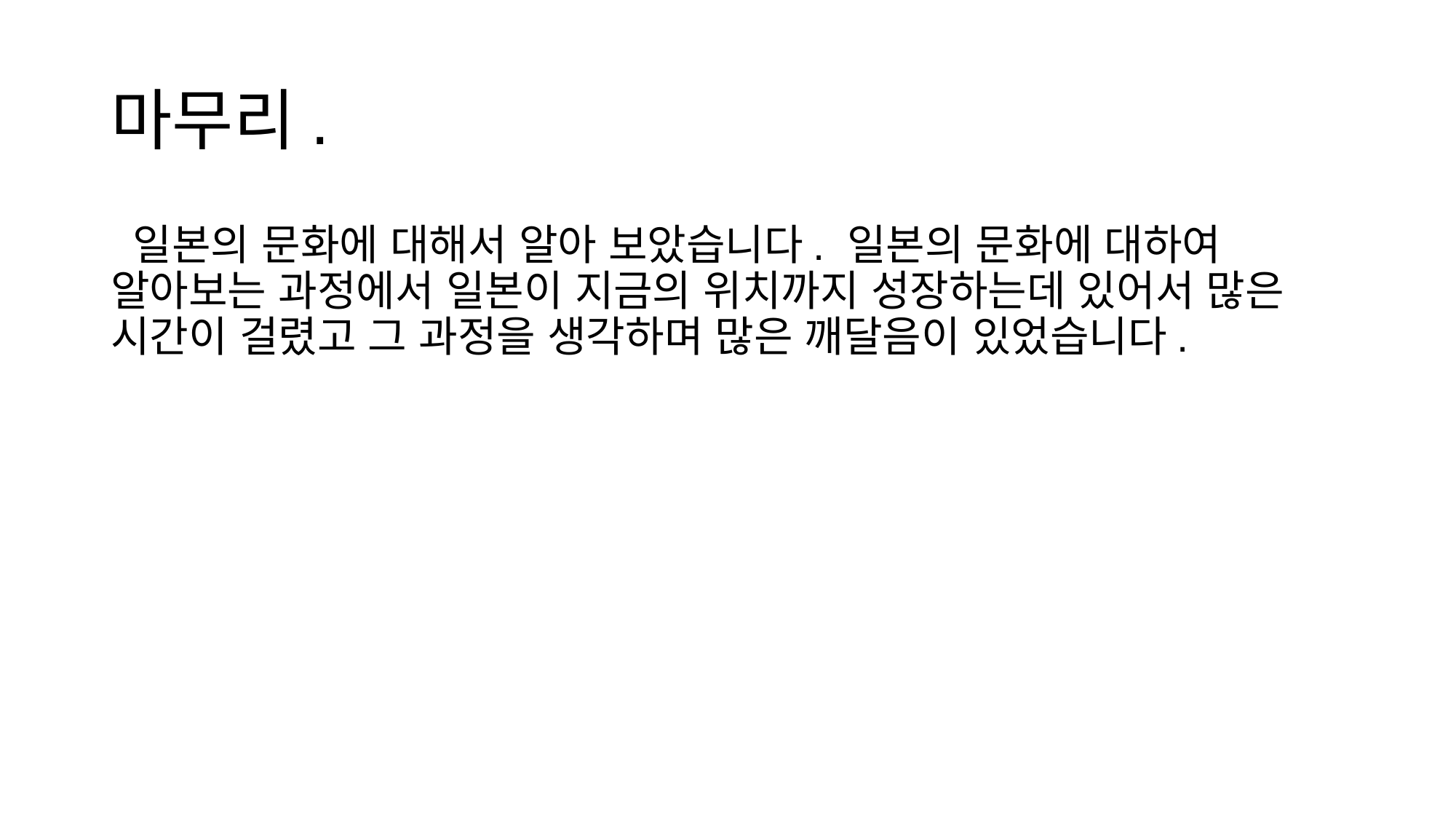

# 마무리.
 일본의 문화에 대해서 알아 보았습니다. 일본의 문화에 대하여 알아보는 과정에서 일본이 지금의 위치까지 성장하는데 있어서 많은 시간이 걸렸고 그 과정을 생각하며 많은 깨달음이 있었습니다.